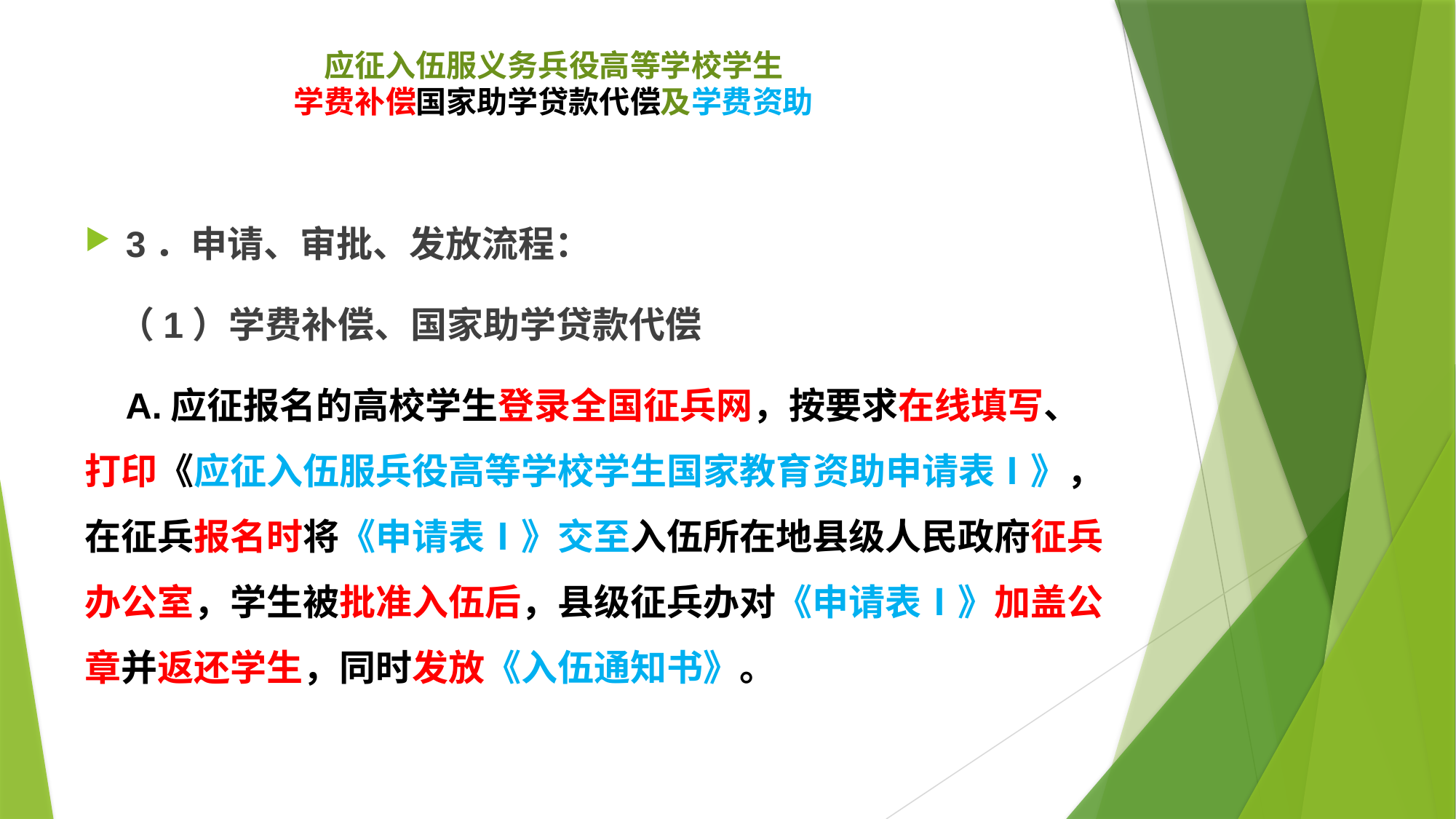

# 应征入伍服义务兵役高等学校学生 学费补偿国家助学贷款代偿及学费资助
3．申请、审批、发放流程：
   （1）学费补偿、国家助学贷款代偿
    A.应征报名的高校学生登录全国征兵网，按要求在线填写、打印《应征入伍服兵役高等学校学生国家教育资助申请表Ⅰ》，在征兵报名时将《申请表Ⅰ》交至入伍所在地县级人民政府征兵办公室，学生被批准入伍后，县级征兵办对《申请表Ⅰ》加盖公章并返还学生，同时发放《入伍通知书》。